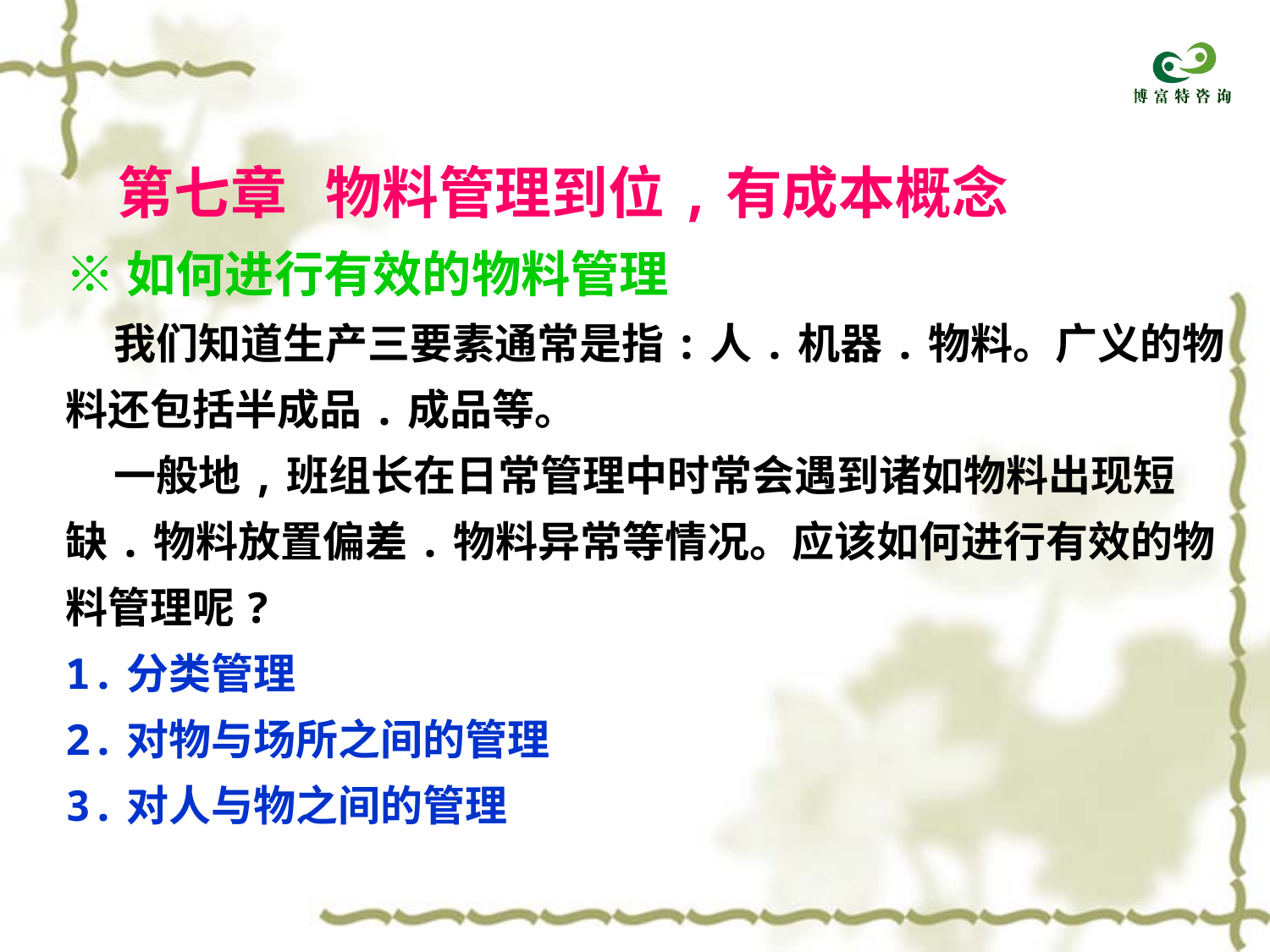

第七章   物料管理到位,有成本概念
※如何进行有效的物料管理
    我们知道生产三要素通常是指:人.机器.物料。广义的物
料还包括半成品.成品等。
    一般地,班组长在日常管理中时常会遇到诸如物料出现短
缺.物料放置偏差.物料异常等情况。应该如何进行有效的物
料管理呢?
1.分类管理
2.对物与场所之间的管理
3.对人与物之间的管理